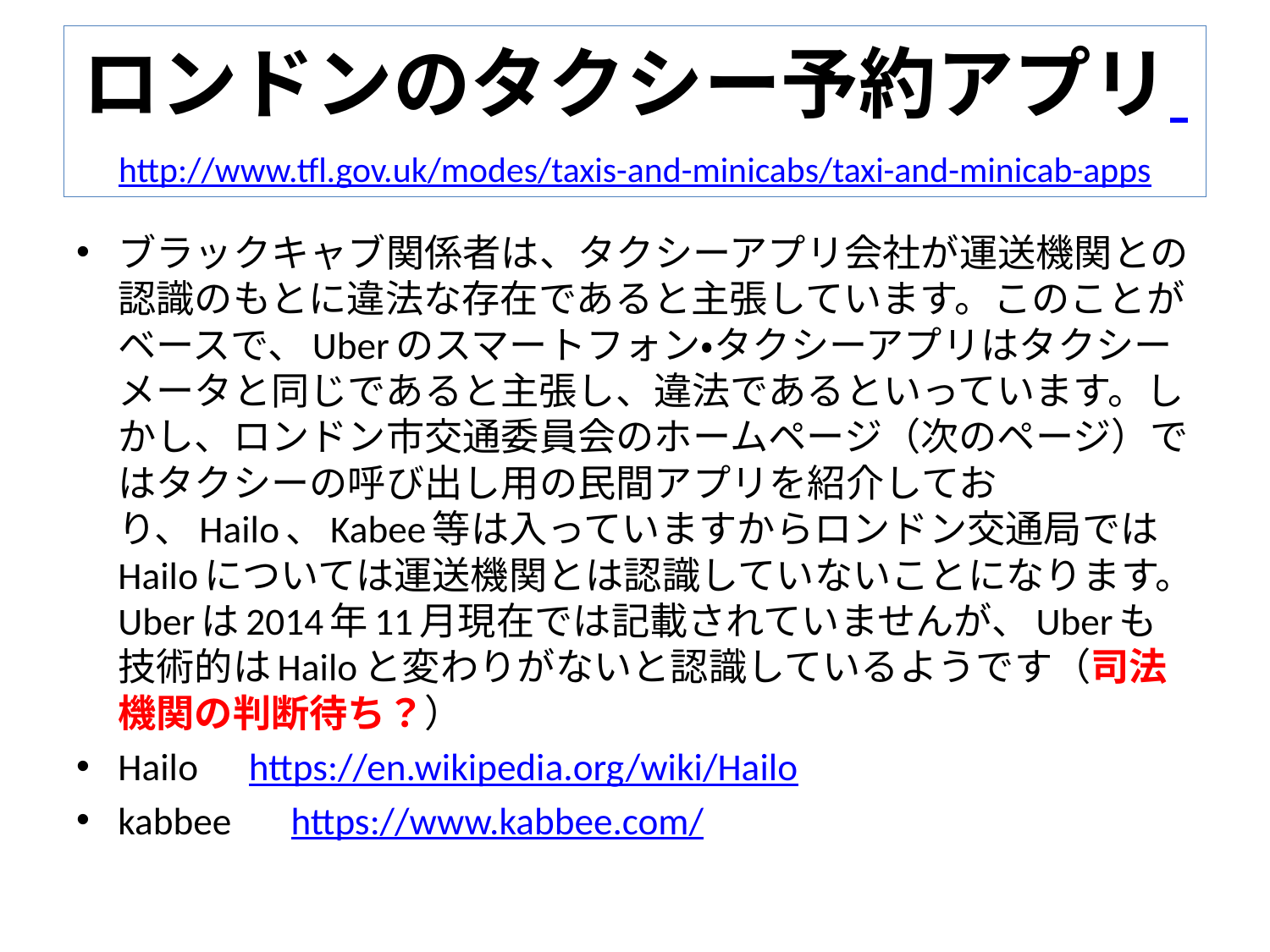

# ロンドンのタクシー予約アプリ http://www.tfl.gov.uk/modes/taxis-and-minicabs/taxi-and-minicab-apps
ブラックキャブ関係者は、タクシーアプリ会社が運送機関との認識のもとに違法な存在であると主張しています。このことがベースで、Uberのスマートフォン・タクシーアプリはタクシーメータと同じであると主張し、違法であるといっています。しかし、ロンドン市交通委員会のホームページ（次のページ）ではタクシーの呼び出し用の民間アプリを紹介しており、Hailo、Kabee等は入っていますからロンドン交通局ではHailoについては運送機関とは認識していないことになります。Uberは2014年11月現在では記載されていませんが、Uberも技術的はHailoと変わりがないと認識しているようです（司法機関の判断待ち？）
Hailo　https://en.wikipedia.org/wiki/Hailo
kabbee 　https://www.kabbee.com/